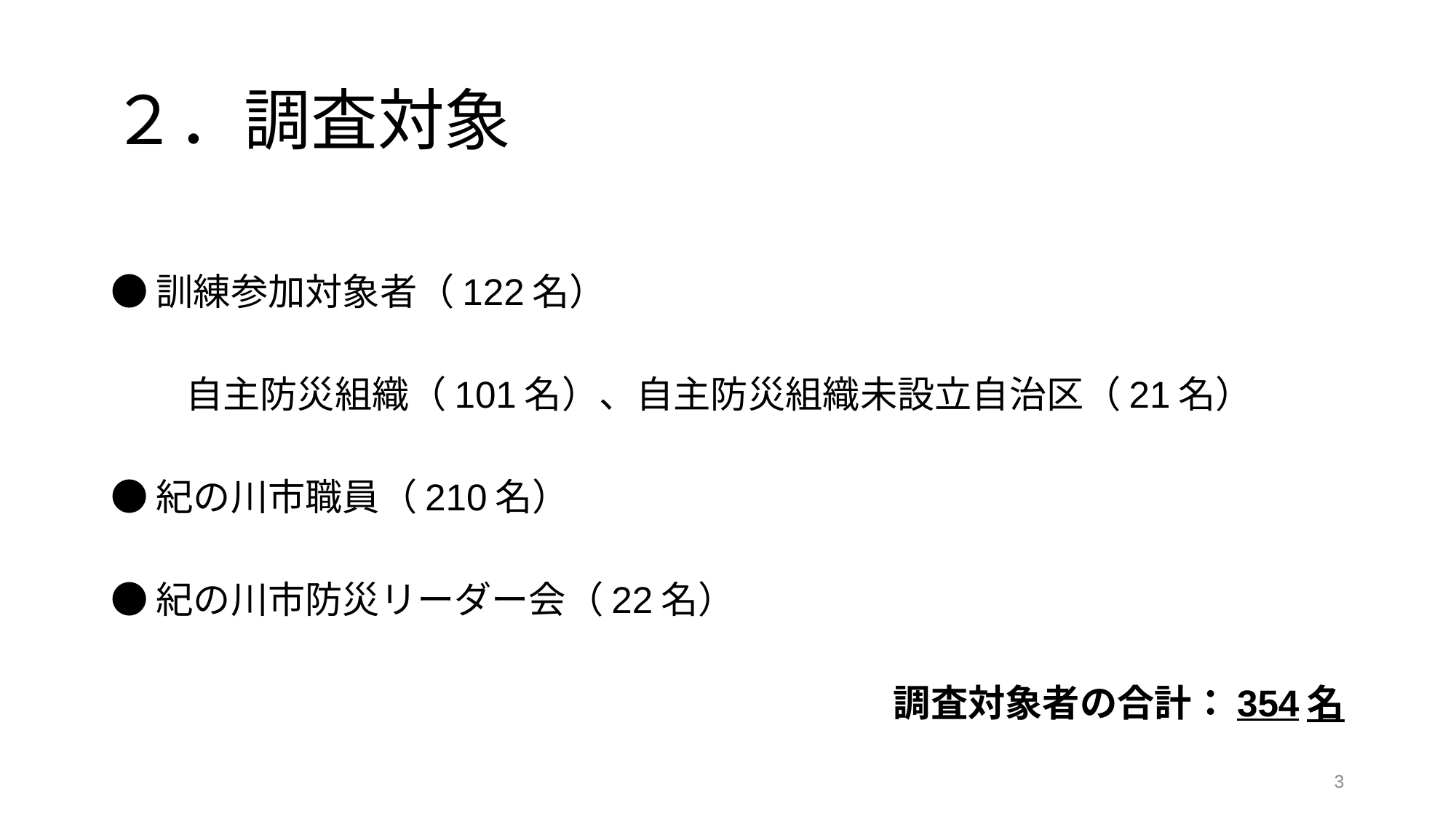

# ２．調査対象
●訓練参加対象者（122名）
　　自主防災組織（101名）、自主防災組織未設立自治区（21名）
●紀の川市職員（210名）
●紀の川市防災リーダー会（22名）
調査対象者の合計：354名
3